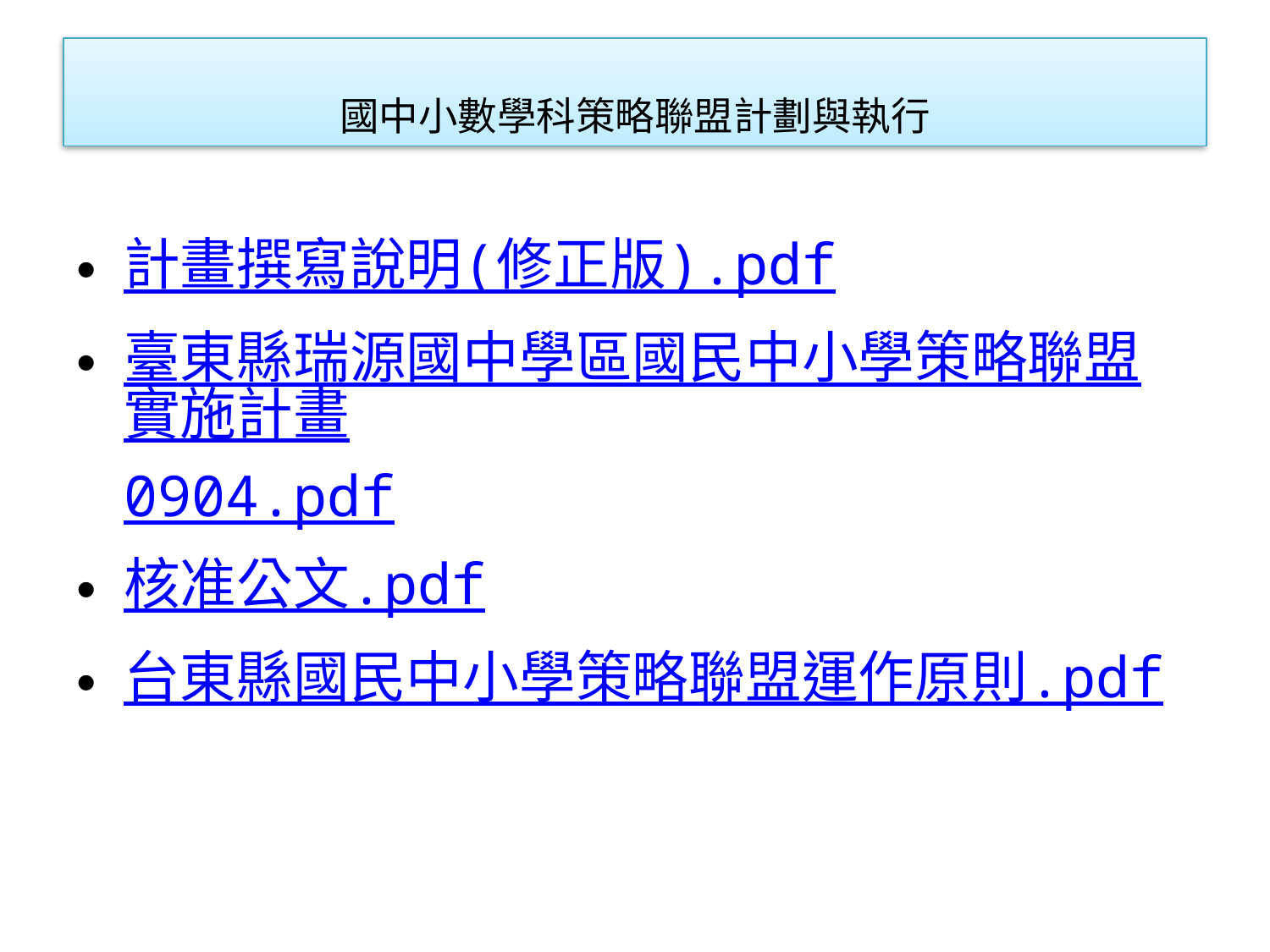

# 國中小數學科策略聯盟計劃與執行

計畫撰寫說明(修正版).pdf
臺東縣瑞源國中學區國民中小學策略聯盟實施計畫0904.pdf
核准公文.pdf
台東縣國民中小學策略聯盟運作原則.pdf